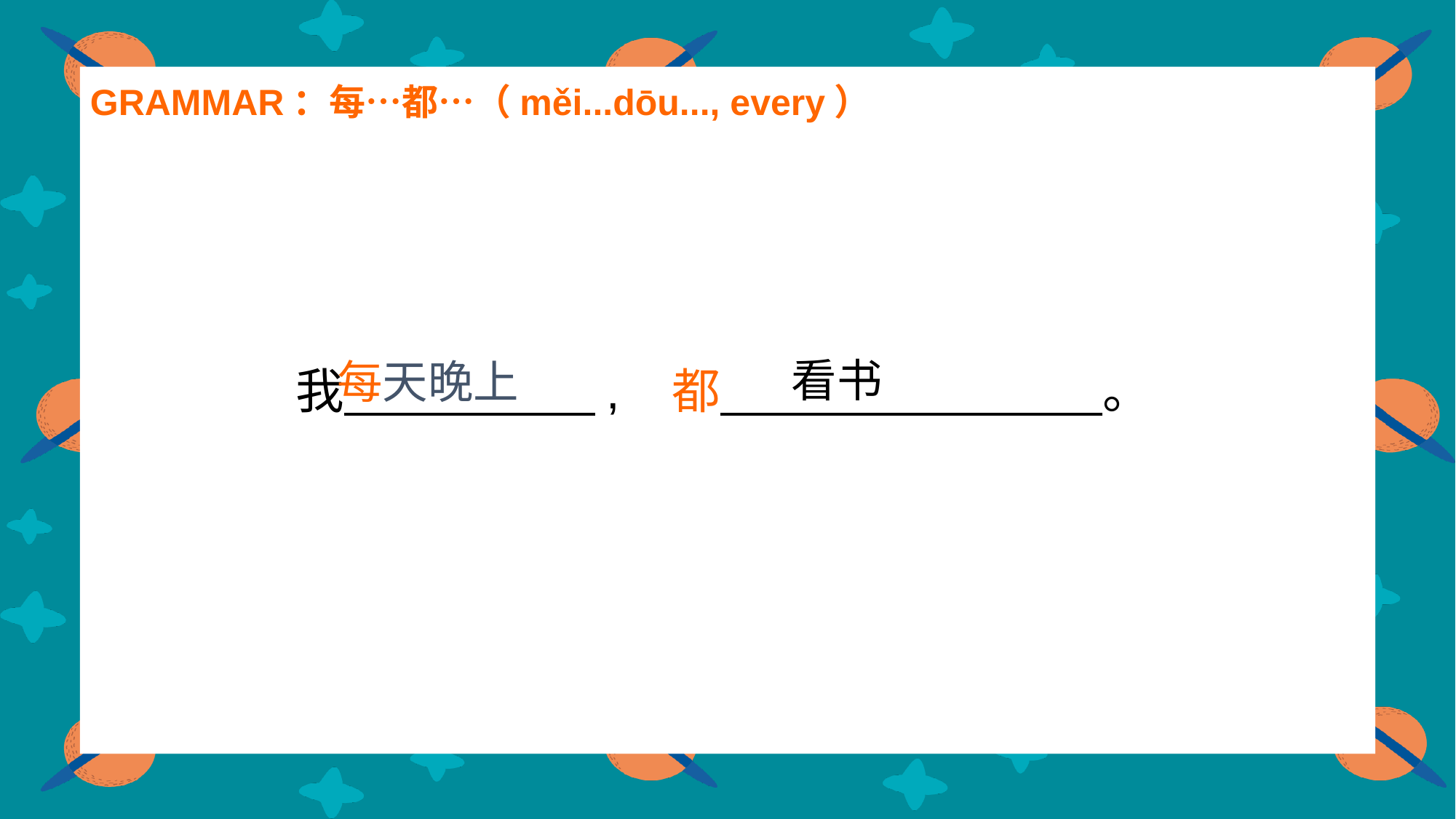

GRAMMAR：每…都…（měi...dōu..., every）
看书
每天晚上
我                       ,   都                                   。